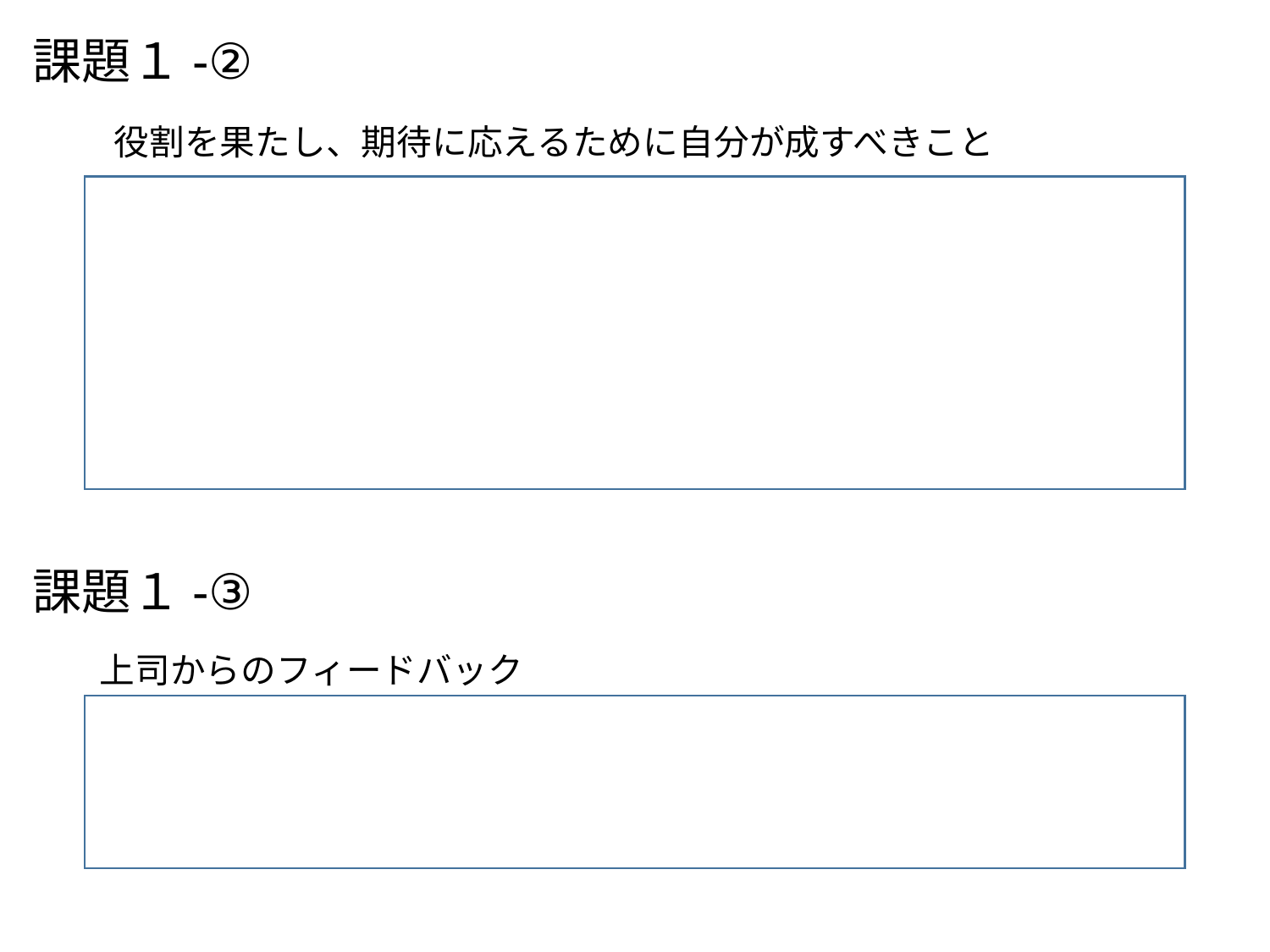

課題１-②
役割を果たし、期待に応えるために自分が成すべきこと

課題１-③
上司からのフィードバック